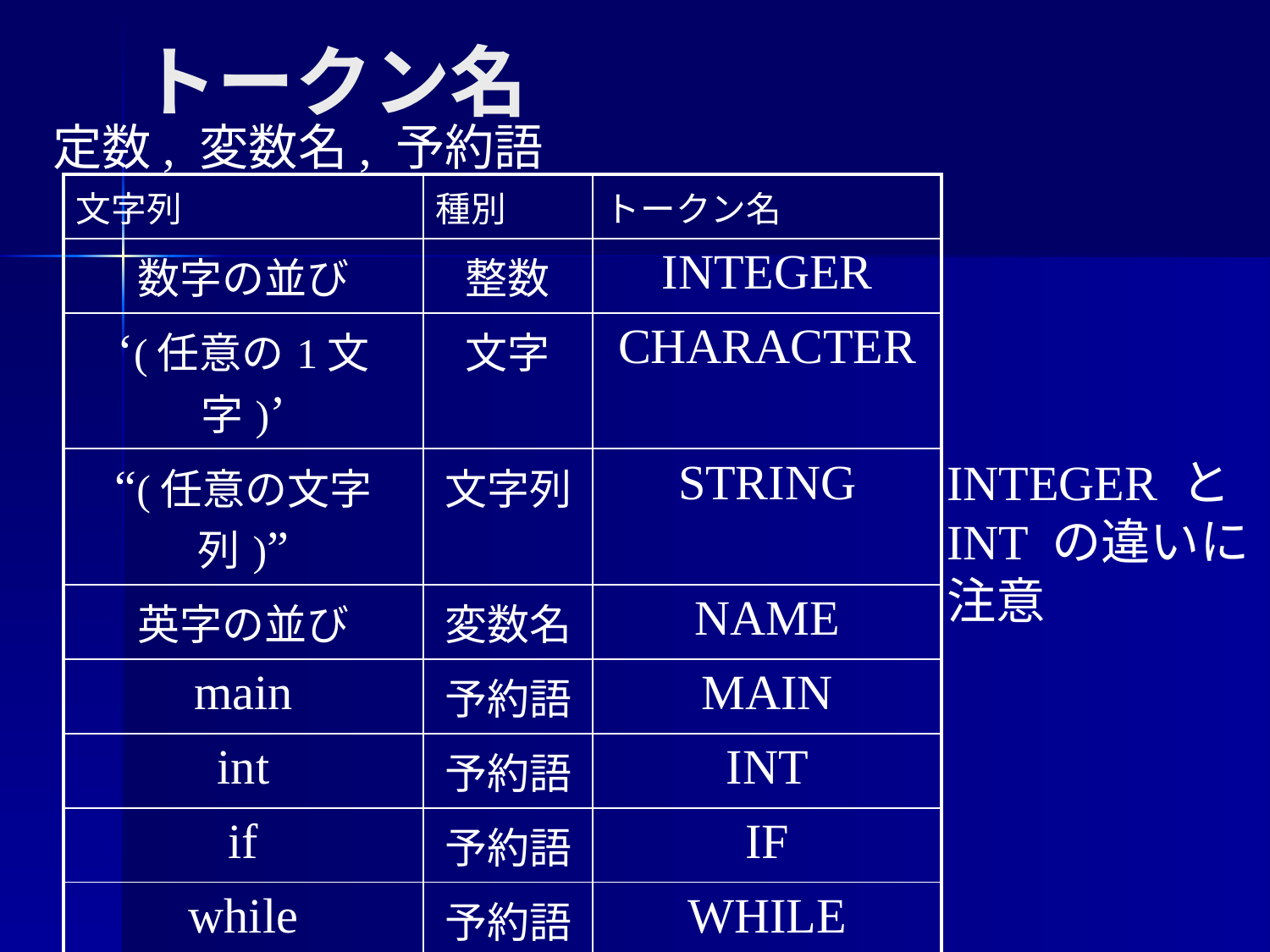

# トークン名
定数, 変数名, 予約語
| 文字列 | 種別 | トークン名 |
| --- | --- | --- |
| 数字の並び | 整数 | INTEGER |
| ‘(任意の1文字)’ | 文字 | CHARACTER |
| “(任意の文字列)” | 文字列 | STRING |
| 英字の並び | 変数名 | NAME |
| main | 予約語 | MAIN |
| int | 予約語 | INT |
| if | 予約語 | IF |
| while | 予約語 | WHILE |
| inputint | 予約語 | INPUTINT |
| : | : | : |
INTEGER と
INT の違いに
注意